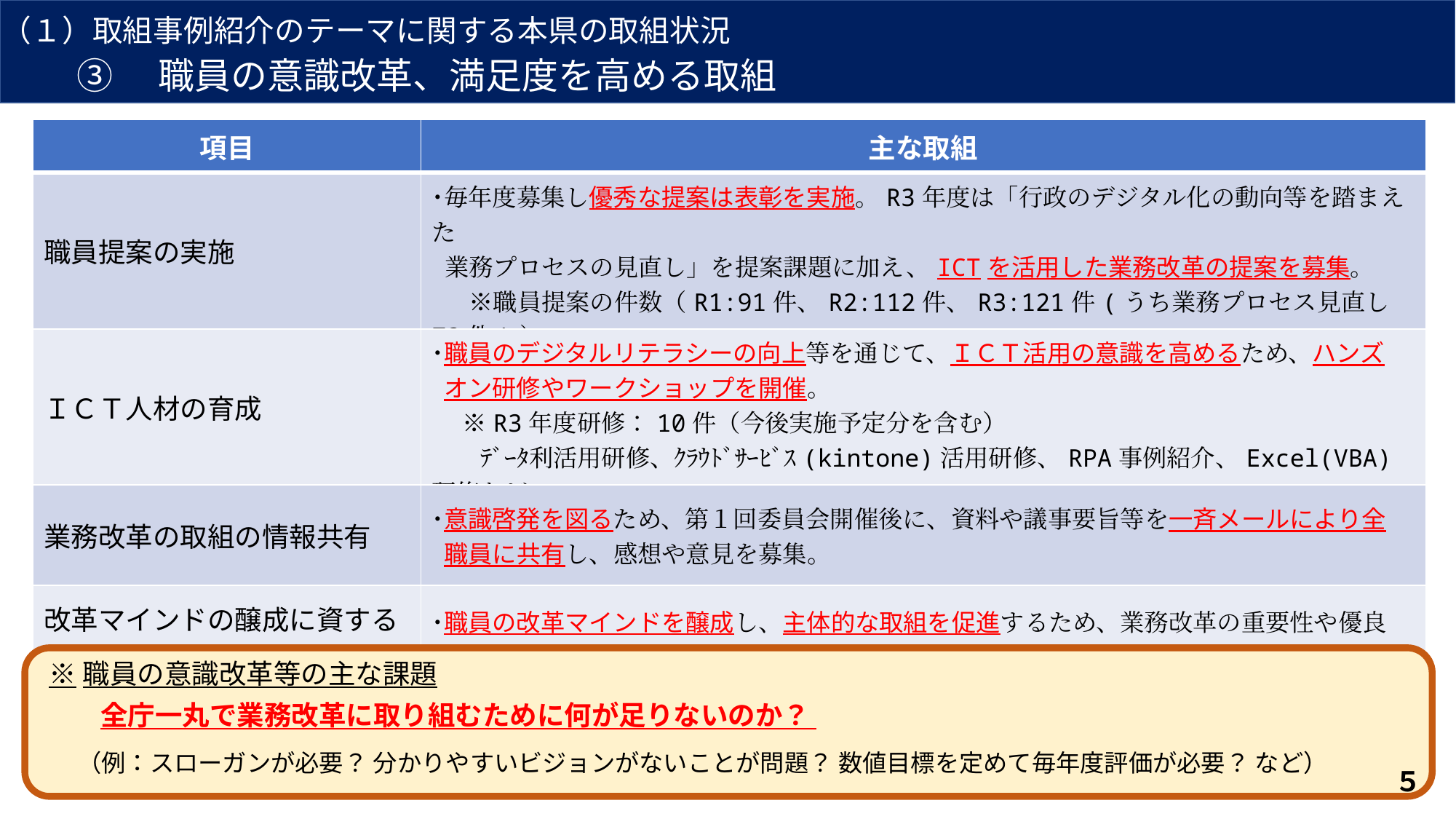

（１）取組事例紹介のテーマに関する本県の取組状況
③　職員の意識改革、満足度を高める取組
| 項目 | 主な取組 |
| --- | --- |
| 職員提案の実施 | ･毎年度募集し優秀な提案は表彰を実施。R3年度は「行政のデジタル化の動向等を踏まえた 業務プロセスの見直し」を提案課題に加え、ICTを活用した業務改革の提案を募集。 　※職員提案の件数（R1:91件、R2:112件、R3:121件(うち業務プロセス見直し72件)） |
| ＩＣＴ人材の育成 | ･職員のデジタルリテラシーの向上等を通じて、ＩＣＴ活用の意識を高めるため、ハンズ オン研修やワークショップを開催。 　 ※R3年度研修：10件（今後実施予定分を含む） 　　ﾃﾞｰﾀ利活用研修、ｸﾗｳﾄﾞｻｰﾋﾞｽ(kintone)活用研修、RPA事例紹介、Excel(VBA)研修など |
| 業務改革の取組の情報共有 | ･意識啓発を図るため、第１回委員会開催後に、資料や議事要旨等を一斉メールにより全 職員に共有し、感想や意見を募集。 |
| 改革マインドの醸成に資する研修の開催（今後実施予定） | ･職員の改革マインドを醸成し、主体的な取組を促進するため、業務改革の重要性や優良 事例等について、外部の専門家を招いた研修を開催 |

※職員の意識改革等の主な課題
　全庁一丸で業務改革に取り組むために何が足りないのか？
（例：スローガンが必要？ 分かりやすいビジョンがないことが問題？ 数値目標を定めて毎年度評価が必要？ など）
５